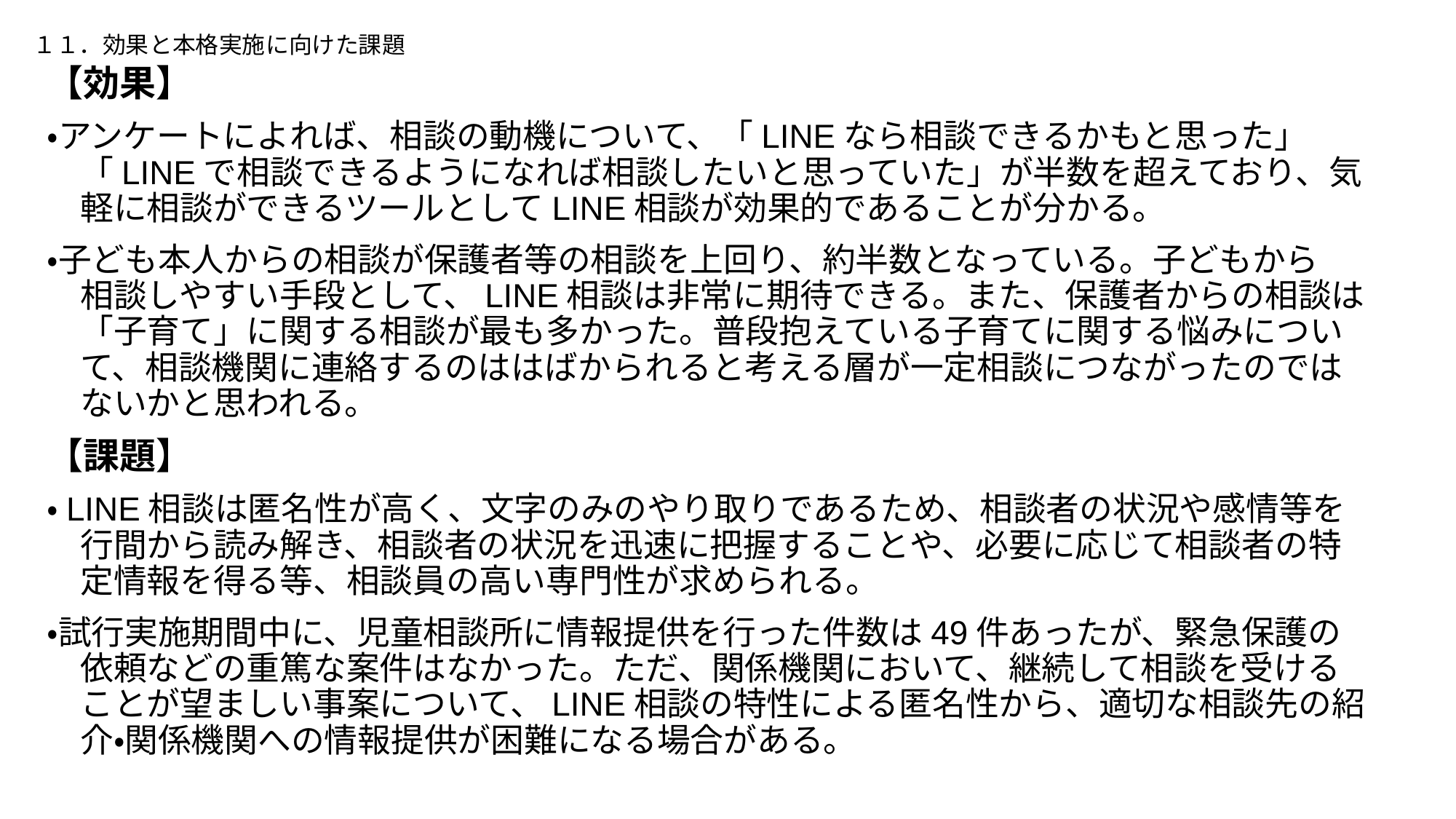

# １１．効果と本格実施に向けた課題
【効果】
・アンケートによれば、相談の動機について、「LINEなら相談できるかもと思った」
　「LINEで相談できるようになれば相談したいと思っていた」が半数を超えており、気
　軽に相談ができるツールとしてLINE相談が効果的であることが分かる。
・子ども本人からの相談が保護者等の相談を上回り、約半数となっている。子どもから
　相談しやすい手段として、LINE相談は非常に期待できる。また、保護者からの相談は
　「子育て」に関する相談が最も多かった。普段抱えている子育てに関する悩みについ
　て、相談機関に連絡するのははばかられると考える層が一定相談につながったのでは
　ないかと思われる。
【課題】
・LINE相談は匿名性が高く、文字のみのやり取りであるため、相談者の状況や感情等を
　行間から読み解き、相談者の状況を迅速に把握することや、必要に応じて相談者の特
　定情報を得る等、相談員の高い専門性が求められる。
・試行実施期間中に、児童相談所に情報提供を行った件数は49件あったが、緊急保護の
　依頼などの重篤な案件はなかった。ただ、関係機関において、継続して相談を受ける
　ことが望ましい事案について、LINE相談の特性による匿名性から、適切な相談先の紹
　介・関係機関への情報提供が困難になる場合がある。